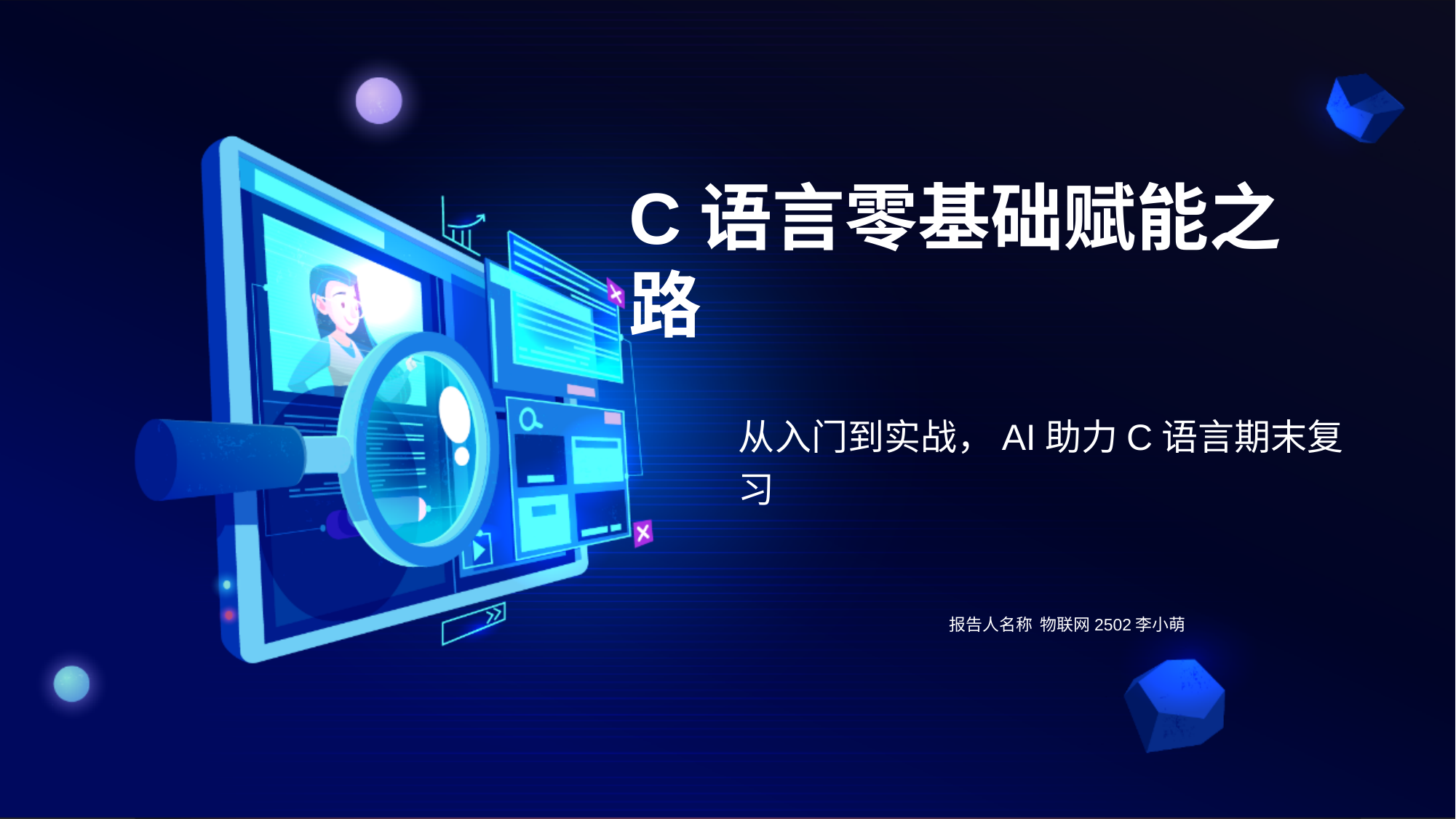

C语言零基础赋能之路
从入门到实战，AI助力C语言期末复习
报告人名称  物联网2502李小萌